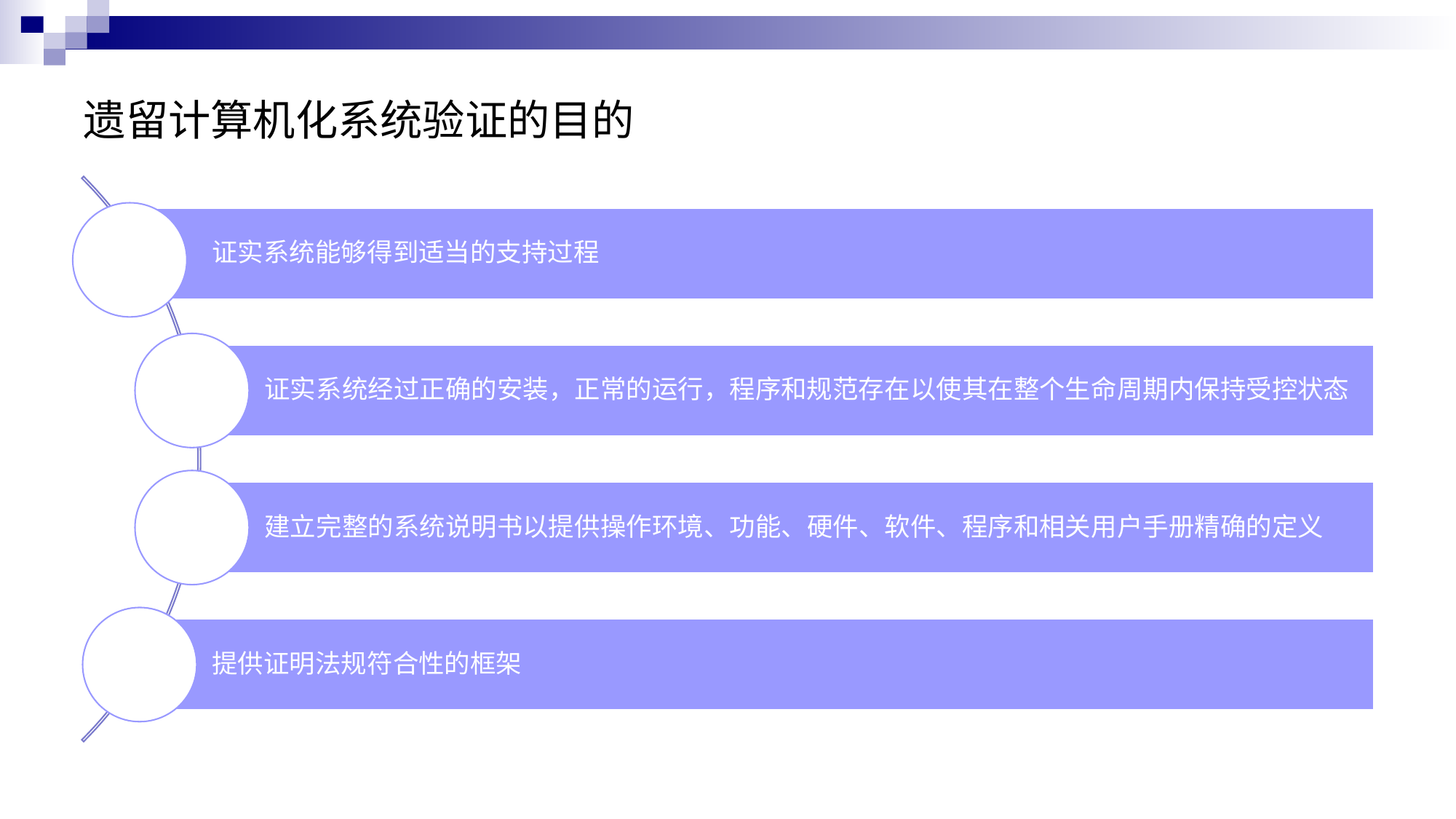

# 遗留计算机化系统验证的目的
证实系统能够得到适当的支持过程
证实系统经过正确的安装，正常的运行，程序和规范存在以使其在整个生命周期内保持受控状态
建立完整的系统说明书以提供操作环境、功能、硬件、软件、程序和相关用户手册精确的定义
提供证明法规符合性的框架